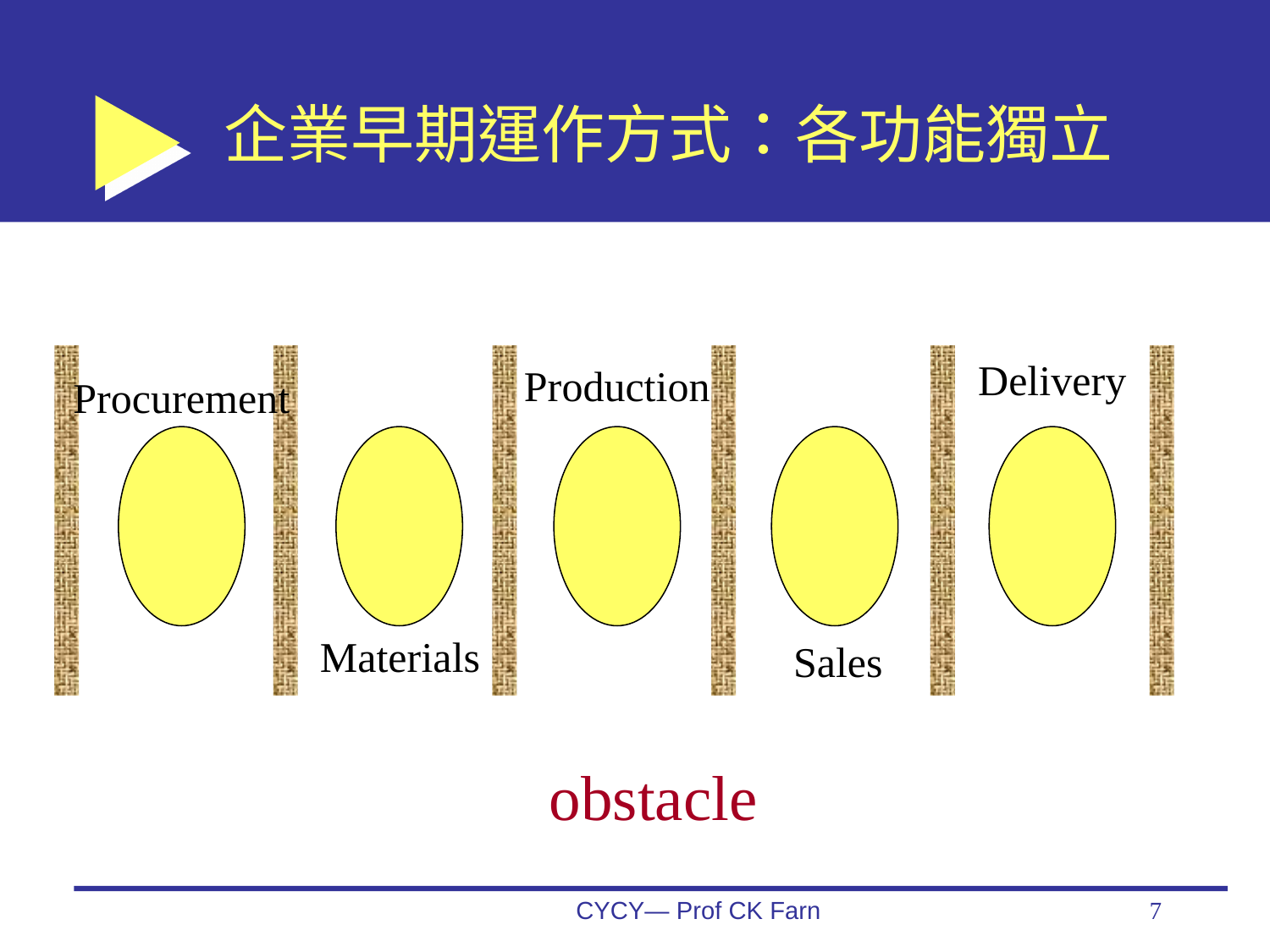

# 企業早期運作方式：各功能獨立

obstacle

Delivery
Production
Procurement

Materials
Sales
CYCY— Prof CK Farn
7